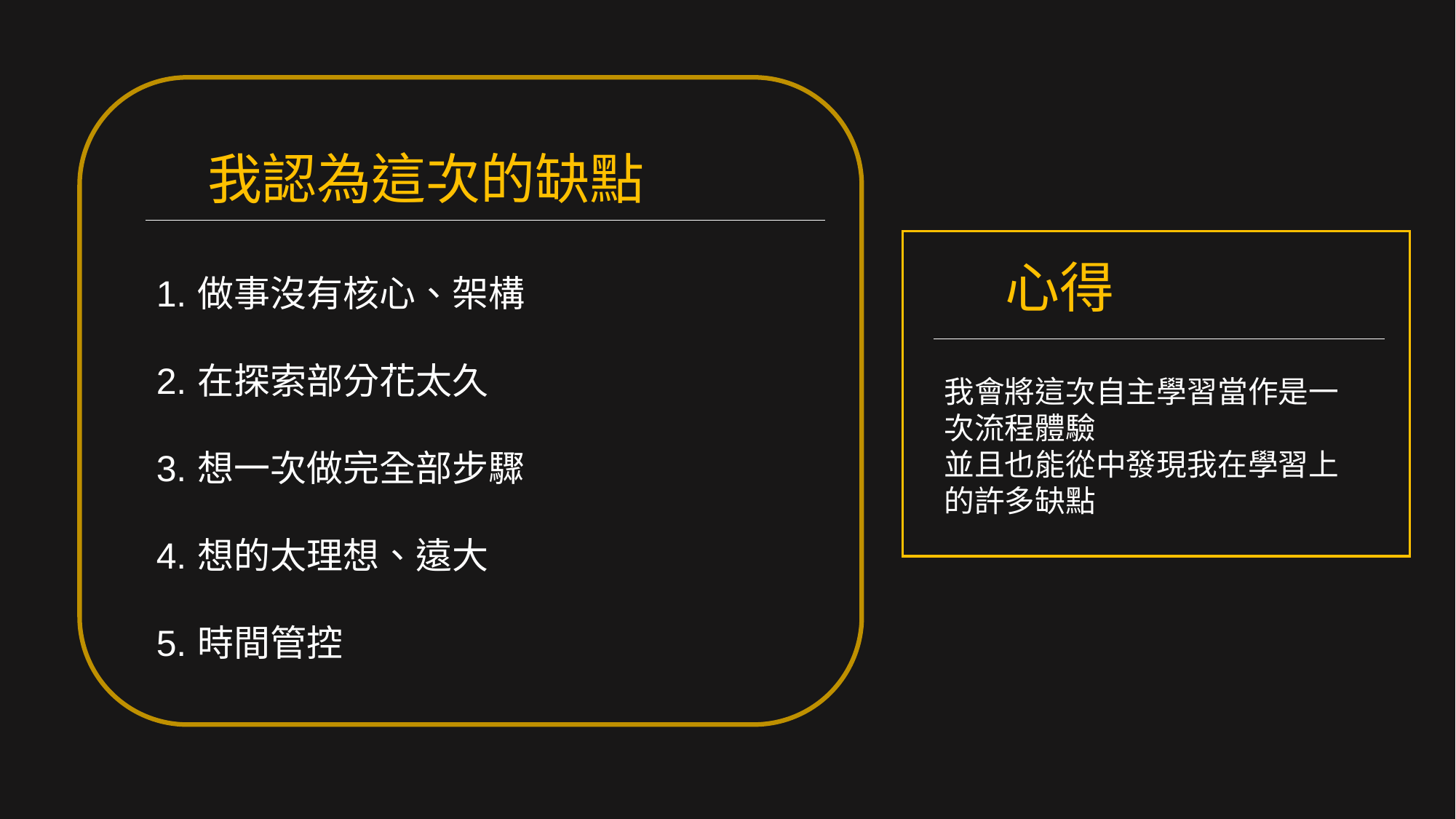

我認為這次的缺點

心得
做事沒有核心、架構

在探索部分花太久

想一次做完全部步驟

想的太理想、遠大

時間管控
我會將這次自主學習當作是一次流程體驗
並且也能從中發現我在學習上的許多缺點